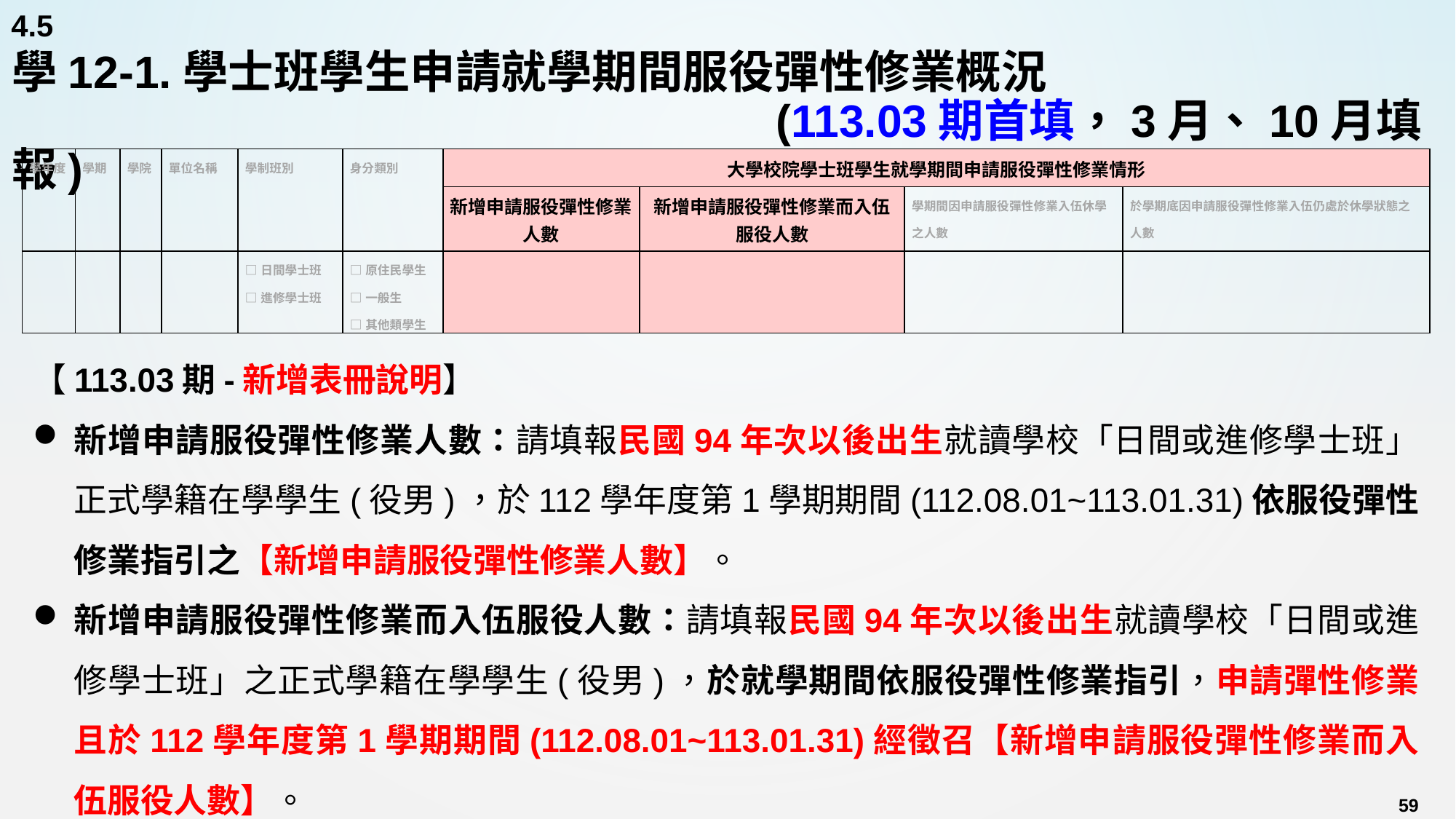

4.5
# 學12-1.學士班學生申請就學期間服役彈性修業概況 (113.03期首填，3月、10月填報)
| 學年度 | 學期 | 學院 | 單位名稱 | 學制班別 | 身分類別 | 大學校院學士班學生就學期間申請服役彈性修業情形 |  |  |  |
| --- | --- | --- | --- | --- | --- | --- | --- | --- | --- |
|  |  |  |  |  |  | 新增申請服役彈性修業人數 | 新增申請服役彈性修業而入伍服役人數 | 學期間因申請服役彈性修業入伍休學之人數 | 於學期底因申請服役彈性修業入伍仍處於休學狀態之人數 |
|  |  |  |  | □日間學士班 □進修學士班 | □原住民學生 □一般生 □其他類學生 |  |  |  |  |
【113.03期-新增表冊說明】
新增申請服役彈性修業人數：請填報民國94年次以後出生就讀學校「日間或進修學士班」正式學籍在學學生(役男)，於112學年度第1學期期間(112.08.01~113.01.31)依服役彈性修業指引之【新增申請服役彈性修業人數】。
新增申請服役彈性修業而入伍服役人數：請填報民國94年次以後出生就讀學校「日間或進修學士班」之正式學籍在學學生(役男)，於就學期間依服役彈性修業指引，申請彈性修業且於112學年度第1學期期間(112.08.01~113.01.31)經徵召【新增申請服役彈性修業而入伍服役人數】。